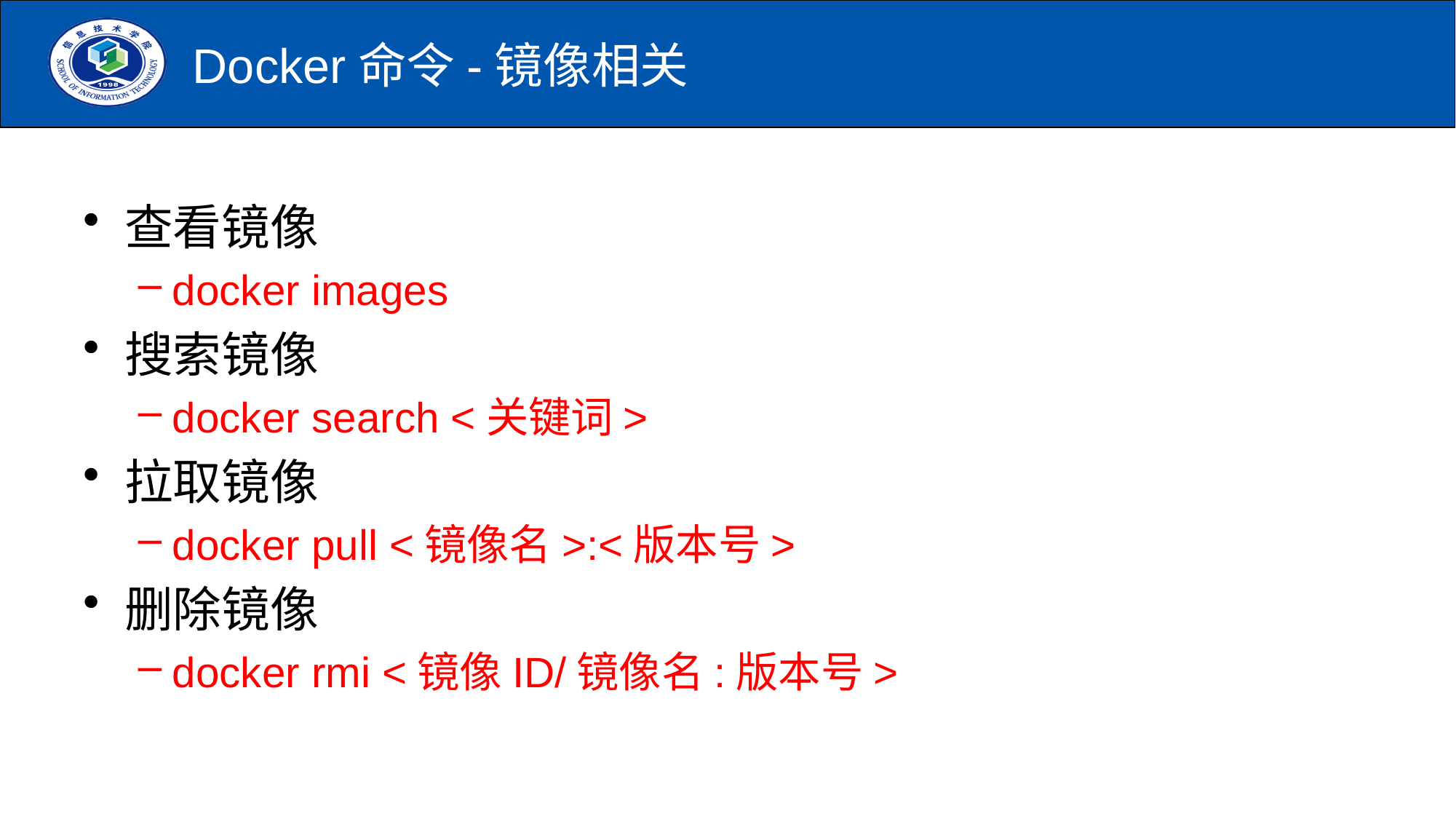

# Docker命令-镜像相关
查看镜像
docker images
搜索镜像
docker search <关键词>
拉取镜像
docker pull <镜像名>:<版本号>
删除镜像
docker rmi <镜像ID/镜像名:版本号>